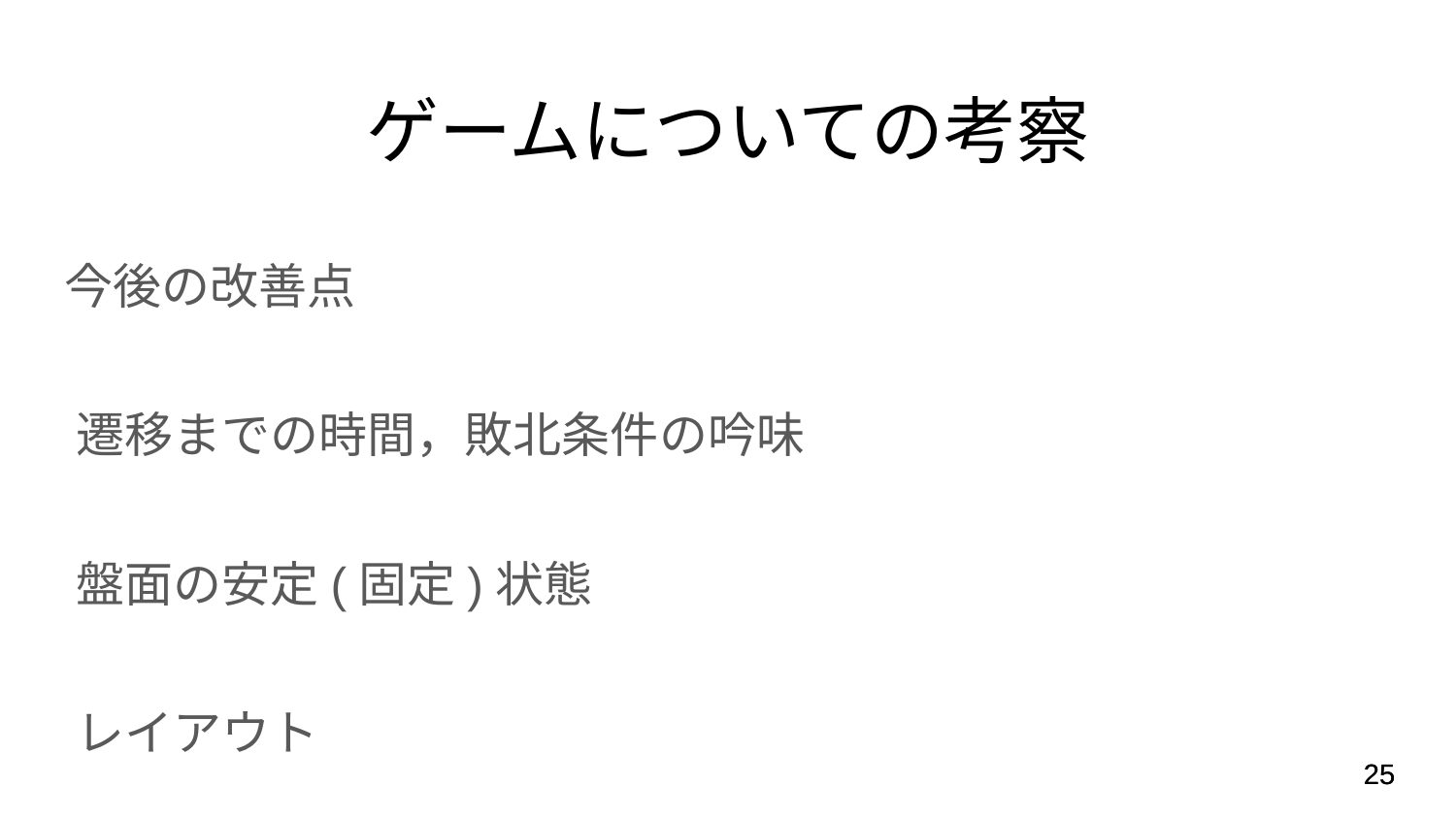

# ゲームについての考察
今後の改善点
遷移までの時間，敗北条件の吟味
盤面の安定(固定)状態
レイアウト

25
25